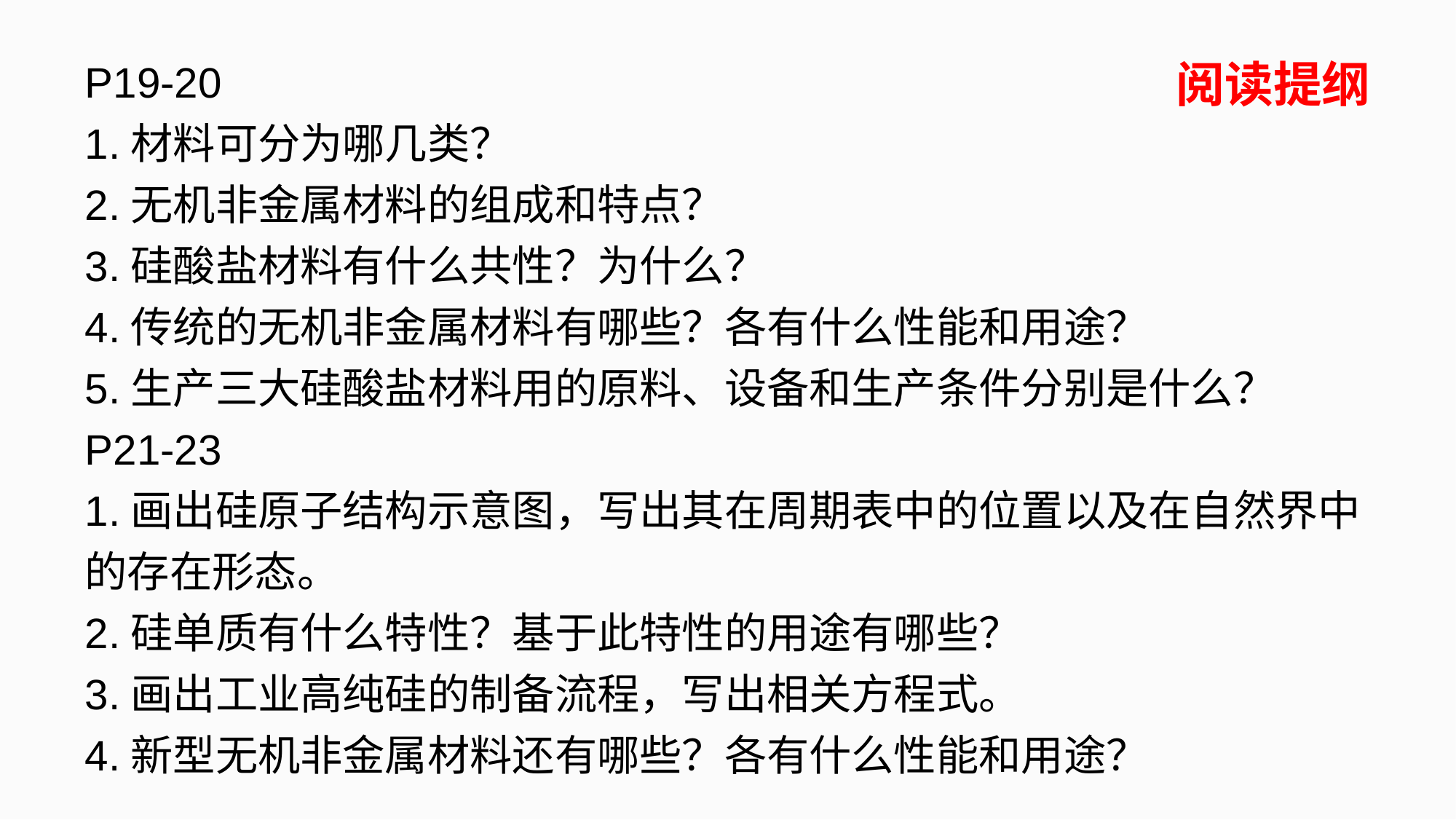

P19-20
1.材料可分为哪几类？
2.无机非金属材料的组成和特点？
3.硅酸盐材料有什么共性？为什么？
4.传统的无机非金属材料有哪些？各有什么性能和用途？
5.生产三大硅酸盐材料用的原料、设备和生产条件分别是什么？
P21-23
1.画出硅原子结构示意图，写出其在周期表中的位置以及在自然界中的存在形态。
2.硅单质有什么特性？基于此特性的用途有哪些？
3.画出工业高纯硅的制备流程，写出相关方程式。
4.新型无机非金属材料还有哪些？各有什么性能和用途？
阅读提纲